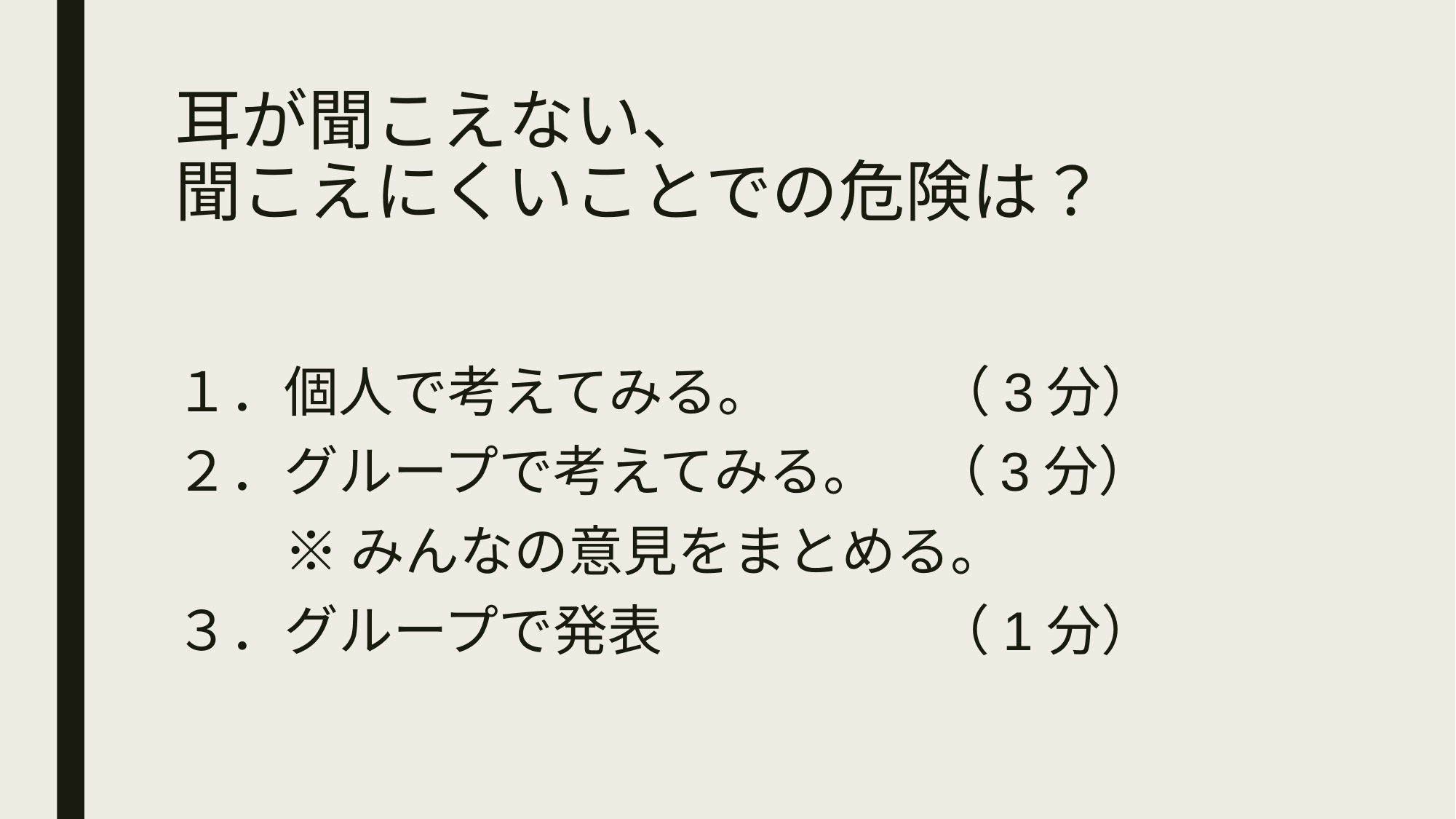

# 耳が聞こえない、 聞こえにくいことでの危険は？

１．個人で考えてみる。　　　（3分）
２．グループで考えてみる。　（3分）
　　※ みんなの意見をまとめる。
３．グループで発表　　　　　（1分）